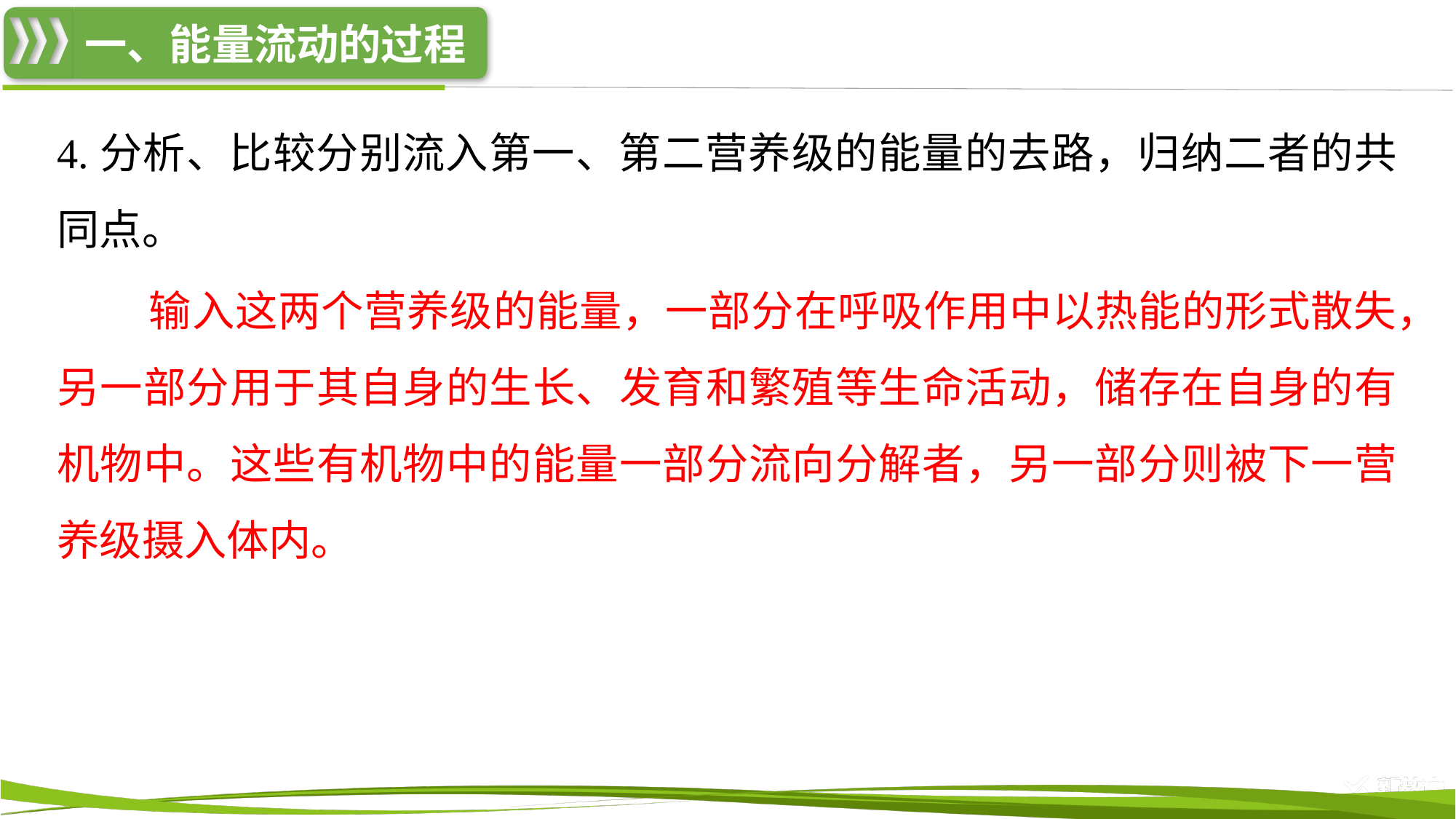

4.分析、比较分别流入第一、第二营养级的能量的去路，归纳二者的共同点。
        输入这两个营养级的能量，一部分在呼吸作用中以热能的形式散失，另一部分用于其自身的生长、发育和繁殖等生命活动，储存在自身的有机物中。这些有机物中的能量一部分流向分解者，另一部分则被下一营养级摄入体内。